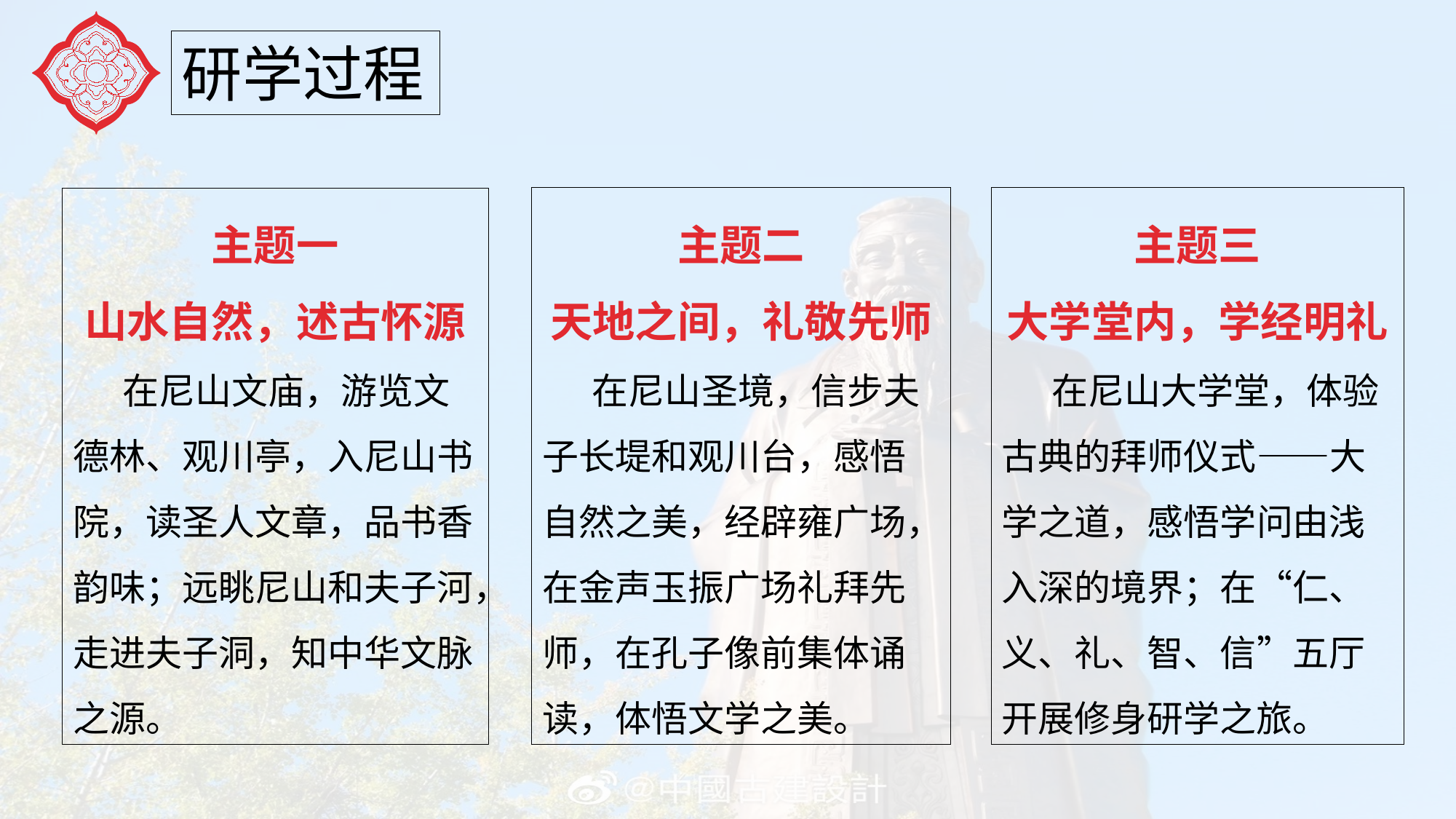

研学过程
主题一
山水自然，述古怀源
     在尼山文庙，游览文德林、观川亭，入尼山书院，读圣人文章，品书香韵味；远眺尼山和夫子河，走进夫子洞，知中华文脉之源。
主题二
天地之间，礼敬先师
     在尼山圣境，信步夫子长堤和观川台，感悟自然之美，经辟雍广场，在金声玉振广场礼拜先师，在孔子像前集体诵读，体悟文学之美。
主题三
大学堂内，学经明礼
     在尼山大学堂，体验古典的拜师仪式——大学之道，感悟学问由浅入深的境界；在“仁、义、礼、智、信”五厅开展修身研学之旅。